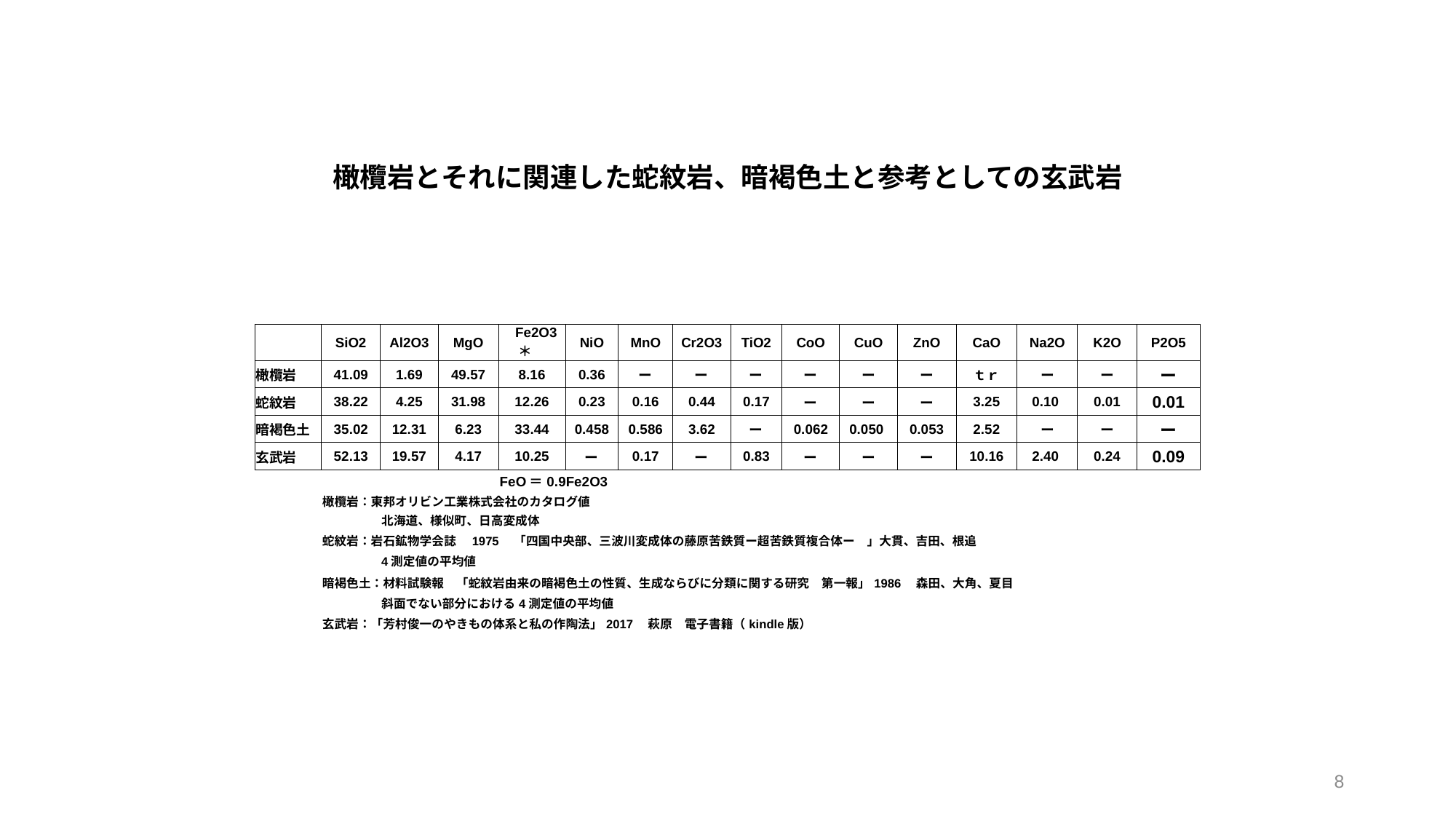

# 橄欖岩とそれに関連した蛇紋岩、暗褐色土と参考としての玄武岩

|  | SiO2 | Al2O3 | MgO | Fe2O3＊ | NiO | MnO | Cr2O3 | TiO2 | CoO | CuO | ZnO | CaO | Na2O | K2O | P2O5 |
| --- | --- | --- | --- | --- | --- | --- | --- | --- | --- | --- | --- | --- | --- | --- | --- |
| 橄欖岩 | 41.09 | 1.69 | 49.57 | 8.16 | 0.36 | ー | ー | ー | ー | ー | ー | ｔｒ | ー | ー | ー |
| 蛇紋岩 | 38.22 | 4.25 | 31.98 | 12.26 | 0.23 | 0.16 | 0.44 | 0.17 | ー | ー | ー | 3.25 | 0.10 | 0.01 | 0.01 |
| 暗褐色土 | 35.02 | 12.31 | 6.23 | 33.44 | 0.458 | 0.586 | 3.62 | ー | 0.062 | 0.050 | 0.053 | 2.52 | ー | ー | ー |
| 玄武岩 | 52.13 | 19.57 | 4.17 | 10.25 | ー | 0.17 | ー | 0.83 | ー | ー | ー | 10.16 | 2.40 | 0.24 | 0.09 |
|  |  |  |  | FeO＝0.9Fe2O3 |  |  |  |  |  |  |  |  |  |  |  |
|  | 橄欖岩：東邦オリビン工業株式会社のカタログ値 |  |  |  |  |  |  |  |  |  |  |  |  |  |  |
|  |  | 北海道、様似町、日高変成体 |  |  |  |  |  |  |  |  |  |  |  |  |  |
|  | 蛇紋岩：岩石鉱物学会誌　1975　「四国中央部、三波川変成体の藤原苦鉄質ー超苦鉄質複合体ー　」大貫、吉田、根追 |  |  |  |  |  |  |  |  |  |  |  |  |  |  |
|  |  | 4測定値の平均値 |  |  |  |  |  |  |  |  |  |  |  |  |  |
|  | 暗褐色土：材料試験報　「蛇紋岩由来の暗褐色土の性質、生成ならびに分類に関する研究　第一報」1986　森田、大角、夏目 |  |  |  |  |  |  |  |  |  |  |  |  |  |  |
|  |  | 斜面でない部分における4測定値の平均値 |  |  |  |  |  |  |  |  |  |  |  |  |  |
|  | 玄武岩：「芳村俊一のやきもの体系と私の作陶法」2017　萩原　電子書籍（kindle版） |  |  |  |  |  |  |  |  |  |  |  |  |  |  |
8